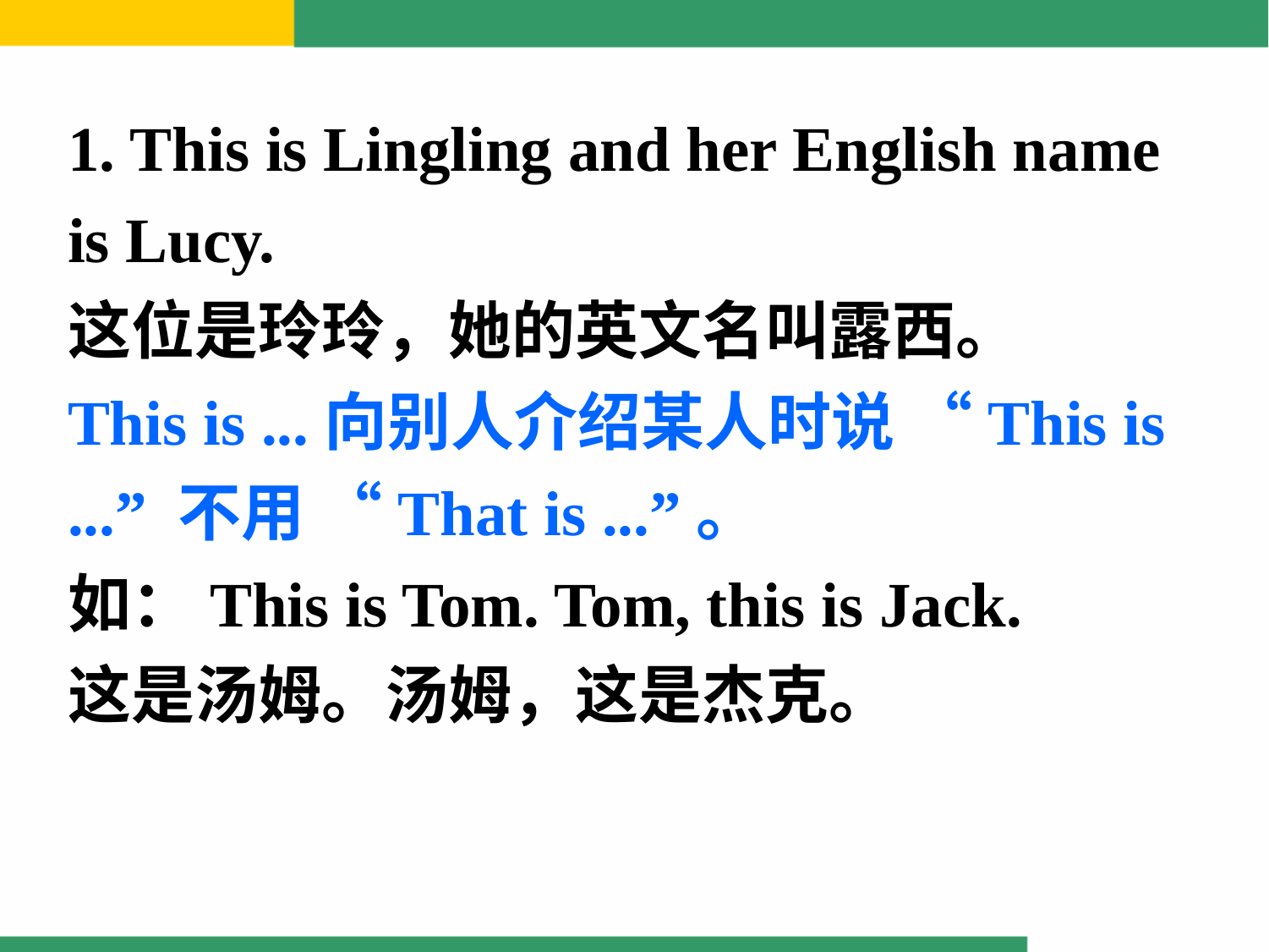

1. This is Lingling and her English name is Lucy.
这位是玲玲，她的英文名叫露西。
This is ...向别人介绍某人时说 “This is ...” 不用 “That is ...”。
如：This is Tom. Tom, this is Jack.
这是汤姆。汤姆，这是杰克。